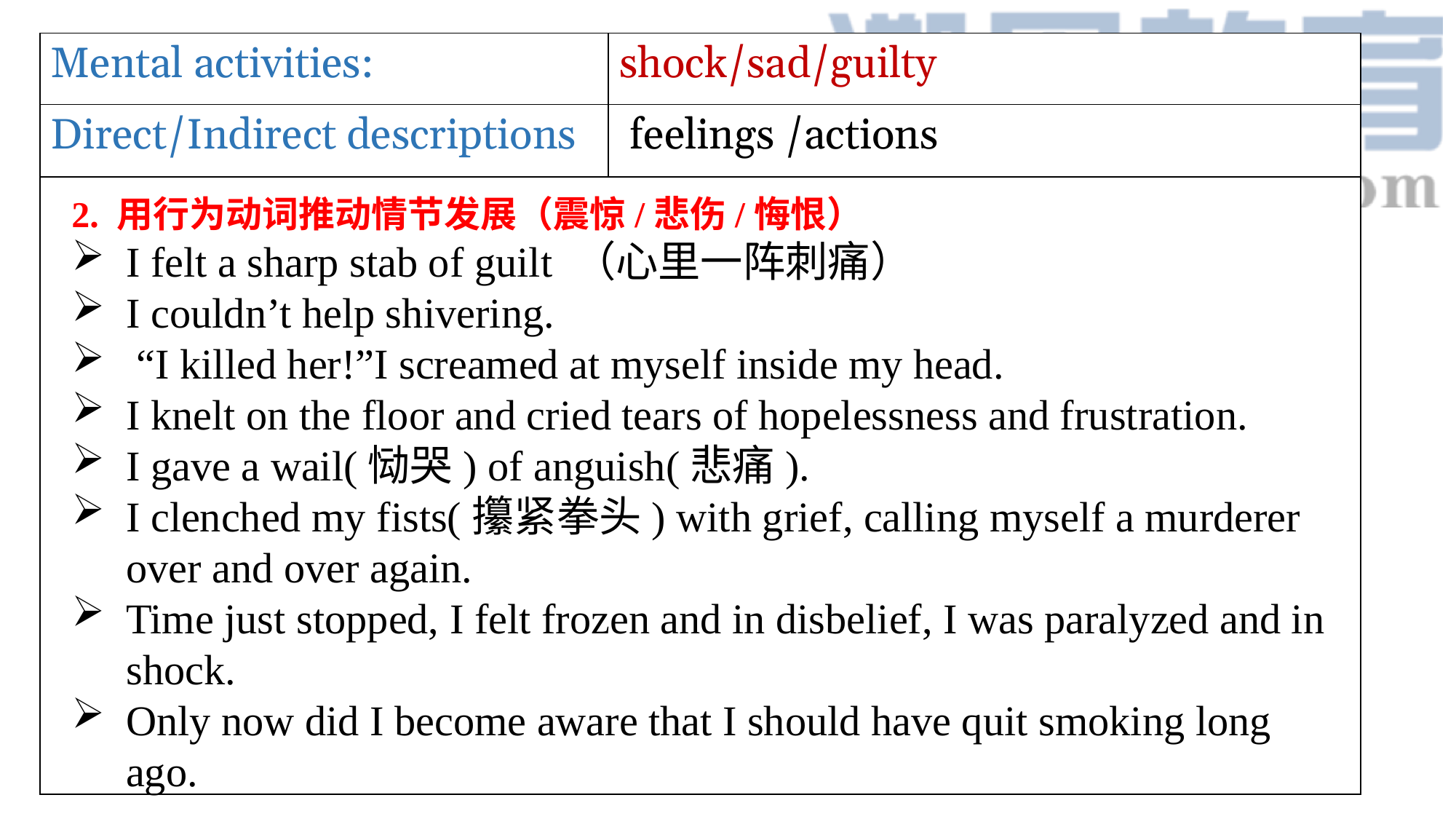

| Mental activities: | shock/sad/guilty |
| --- | --- |
| Direct/Indirect descriptions | feelings /actions |
|  |  |
2. 用行为动词推动情节发展（震惊/悲伤/悔恨）
I felt a sharp stab of guilt （心里一阵刺痛）
I couldn’t help shivering.
 “I killed her!”I screamed at myself inside my head.
I knelt on the floor and cried tears of hopelessness and frustration.
I gave a wail(恸哭) of anguish(悲痛).
I clenched my fists(攥紧拳头) with grief, calling myself a murderer over and over again.
Time just stopped, I felt frozen and in disbelief, I was paralyzed and in shock.
Only now did I become aware that I should have quit smoking long ago.